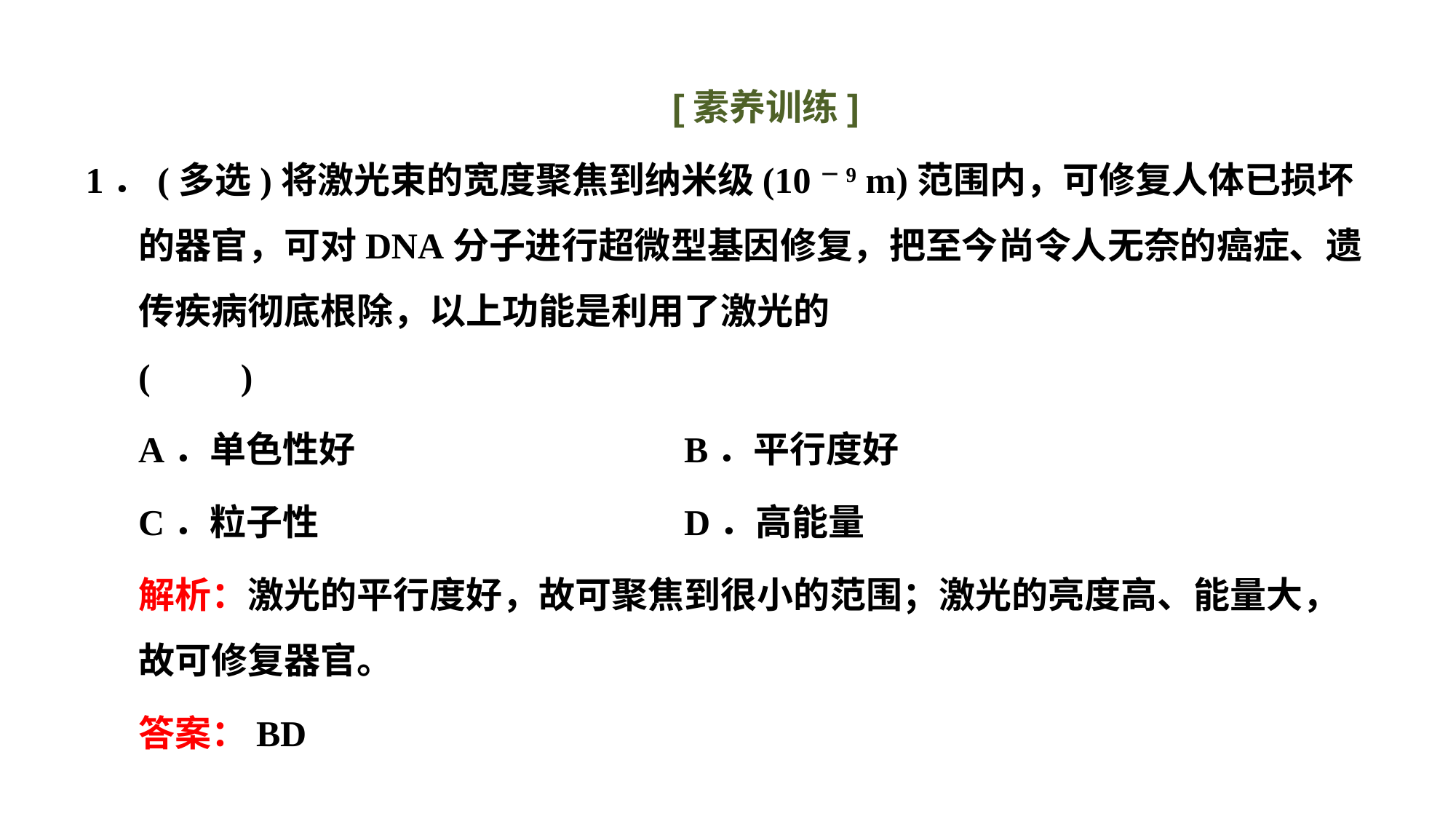

[素养训练]
1．(多选)将激光束的宽度聚焦到纳米级(10－9 m)范围内，可修复人体已损坏的器官，可对DNA分子进行超微型基因修复，把至今尚令人无奈的癌症、遗传疾病彻底根除，以上功能是利用了激光的					(　　)
A．单色性好　　　　　　　　	B．平行度好
C．粒子性  				D．高能量
解析：激光的平行度好，故可聚焦到很小的范围；激光的亮度高、能量大，故可修复器官。
答案：BD